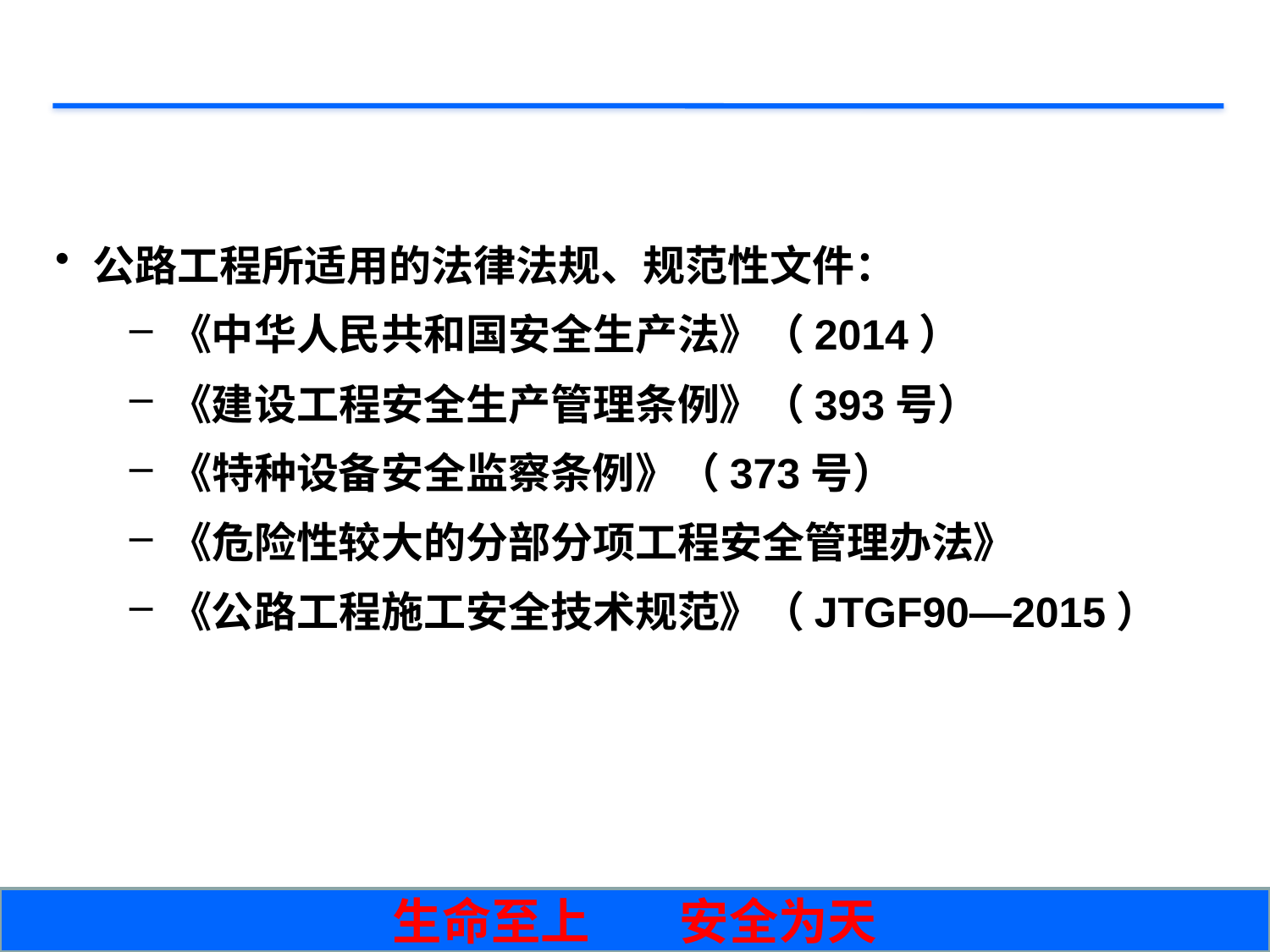

公路工程所适用的法律法规、规范性文件：
《中华人民共和国安全生产法》（2014）
《建设工程安全生产管理条例》（393号）
《特种设备安全监察条例》（373号）
《危险性较大的分部分项工程安全管理办法》
《公路工程施工安全技术规范》（JTGF90—2015）